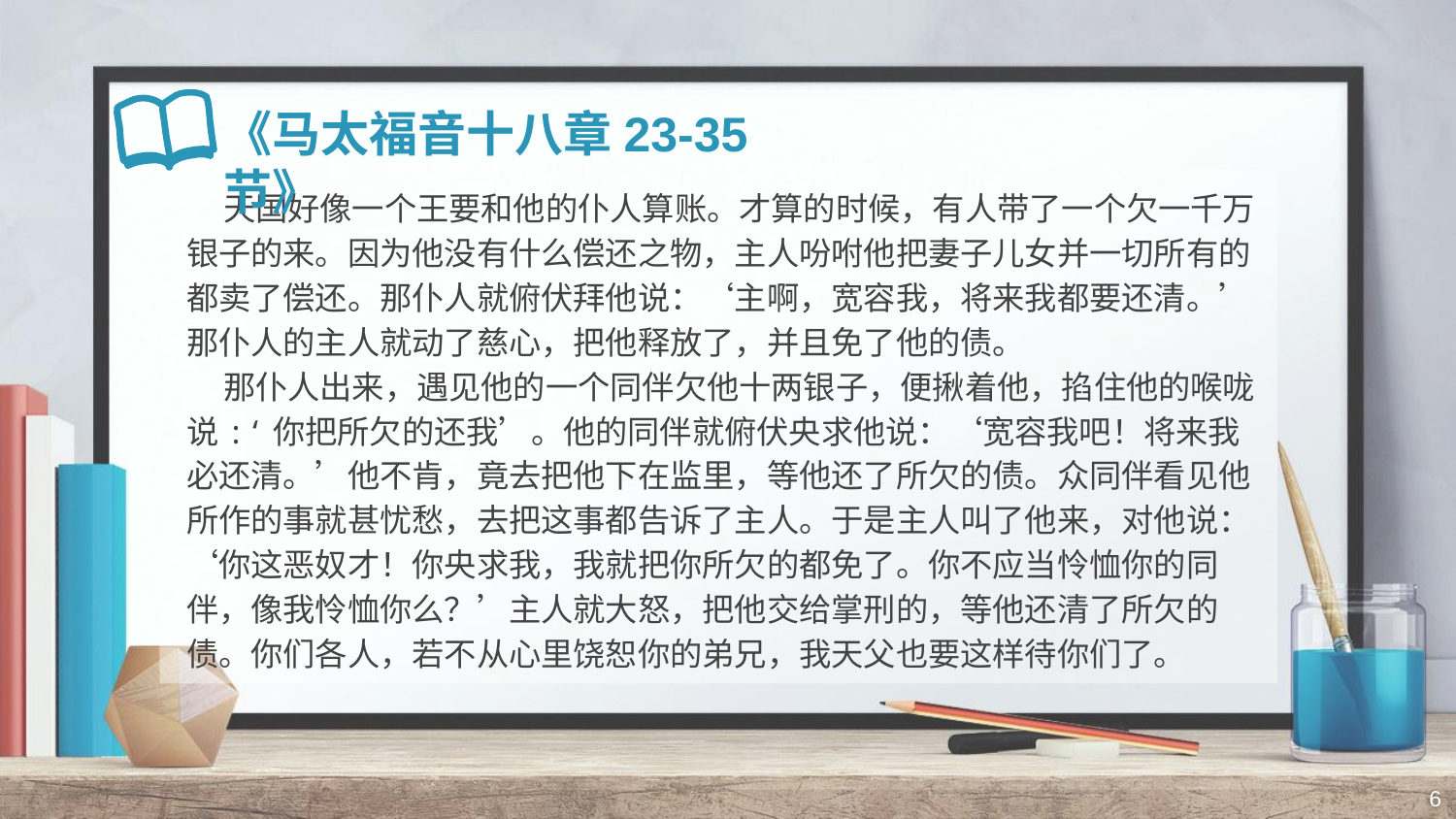

# 《马太福音十八章23-35节》

    天国好像一个王要和他的仆人算账。才算的时候，有人带了一个欠一千万银子的来。因为他没有什么偿还之物，主人吩咐他把妻子儿女并一切所有的都卖了偿还。那仆人就俯伏拜他说：‘主啊，宽容我，将来我都要还清。’那仆人的主人就动了慈心，把他释放了，并且免了他的债。
    那仆人出来，遇见他的一个同伴欠他十两银子，便揪着他，掐住他的喉咙说:‘你把所欠的还我’。他的同伴就俯伏央求他说：‘宽容我吧！将来我必还清。’他不肯，竟去把他下在监里，等他还了所欠的债。众同伴看见他所作的事就甚忧愁，去把这事都告诉了主人。于是主人叫了他来，对他说：‘你这恶奴才！你央求我，我就把你所欠的都免了。你不应当怜恤你的同伴，像我怜恤你么？’主人就大怒，把他交给掌刑的，等他还清了所欠的债。你们各人，若不从心里饶恕你的弟兄，我天父也要这样待你们了。
6